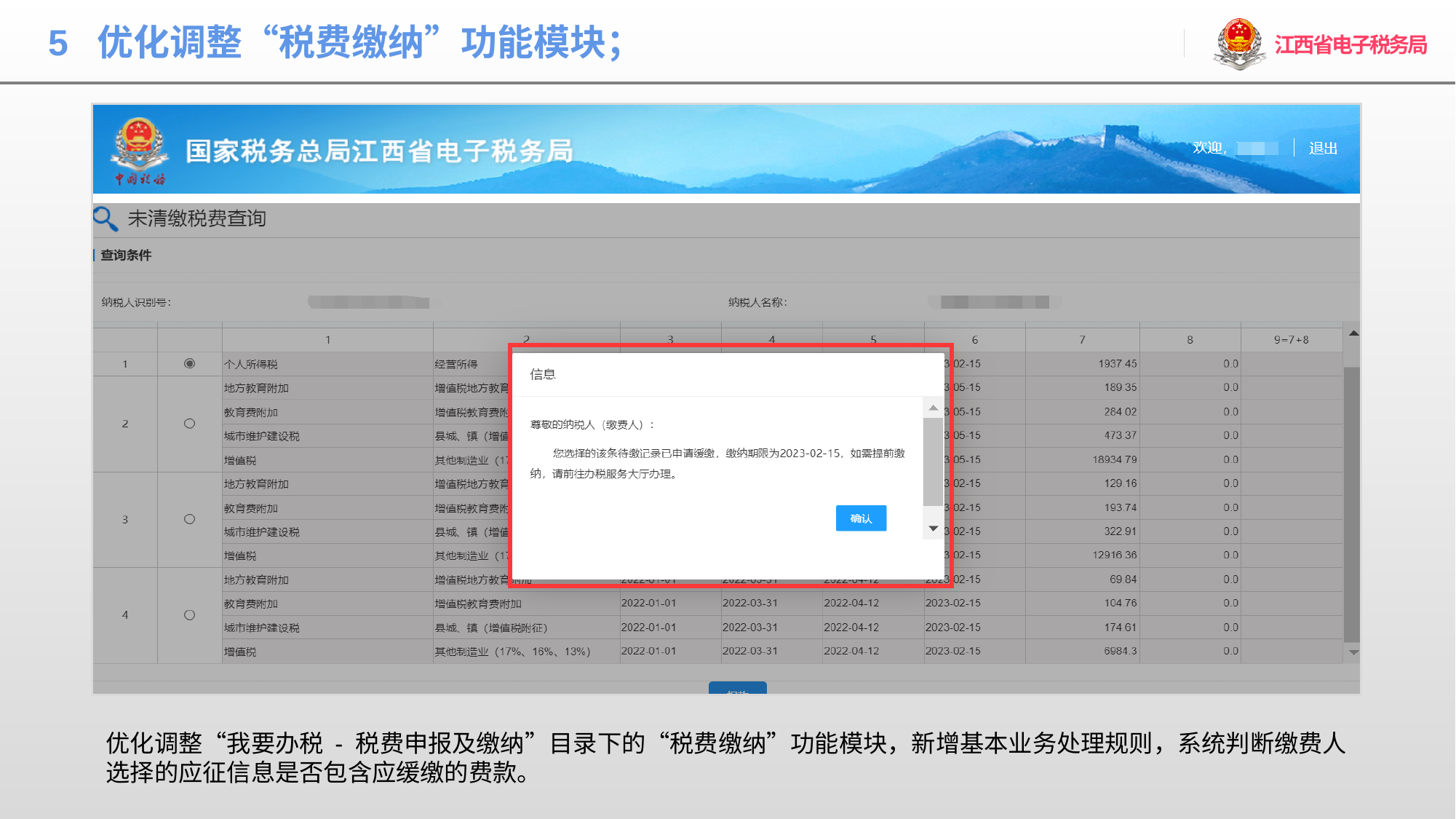

5  优化调整“税费缴纳”功能模块；

优化调整“我要办税 - 税费申报及缴纳”目录下的“税费缴纳”功能模块，新增基本业务处理规则，系统判断缴费人选择的应征信息是否包含应缓缴的费款。